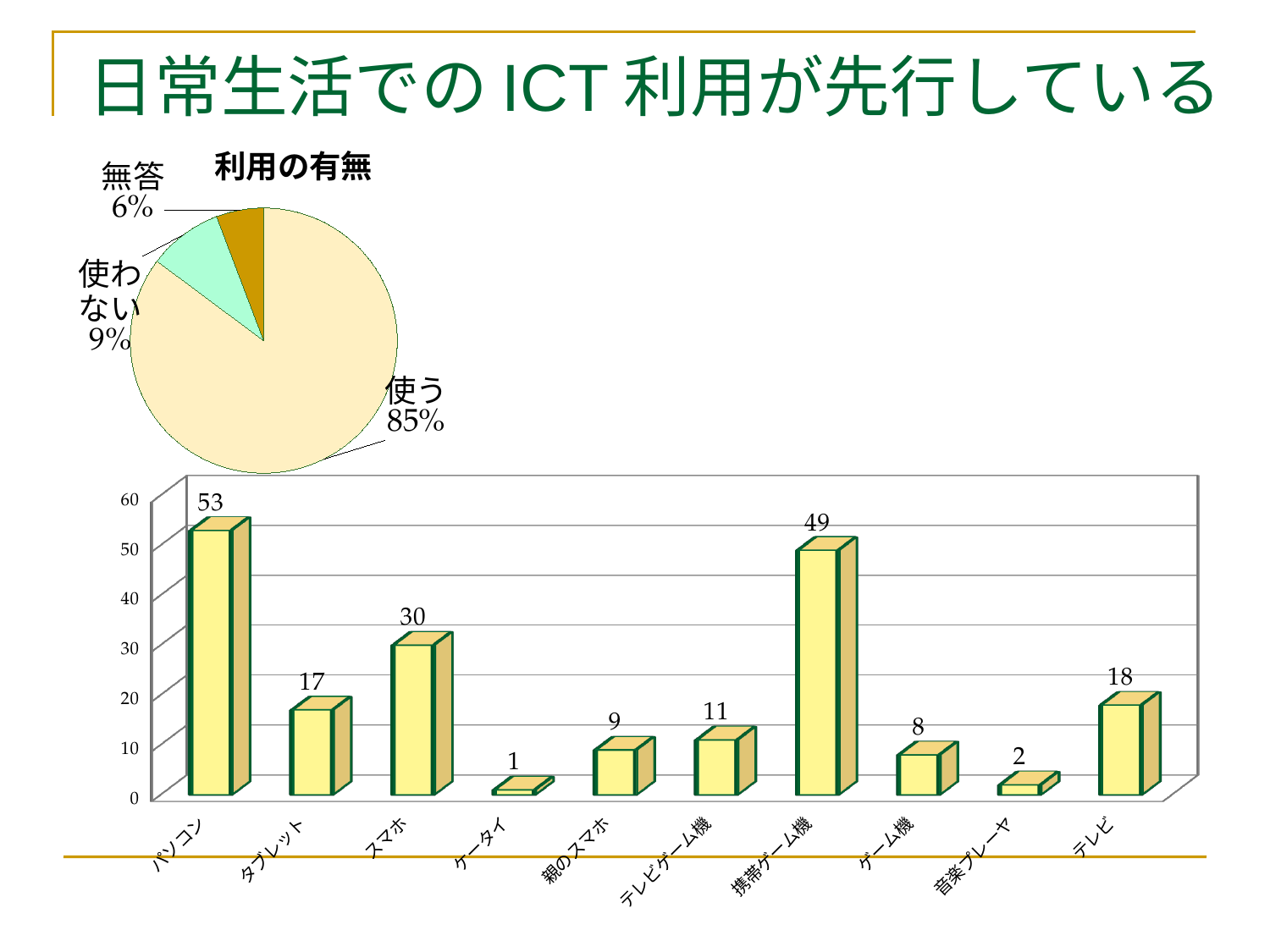

# 日常生活でのICT利用が先行している

### Chart:

| Category | 利用の有無 |
|---|---|
| 使う | 104.0 |
| 使わない | 11.0 |
| 無答 | 7.0 |

[unsupported chart]